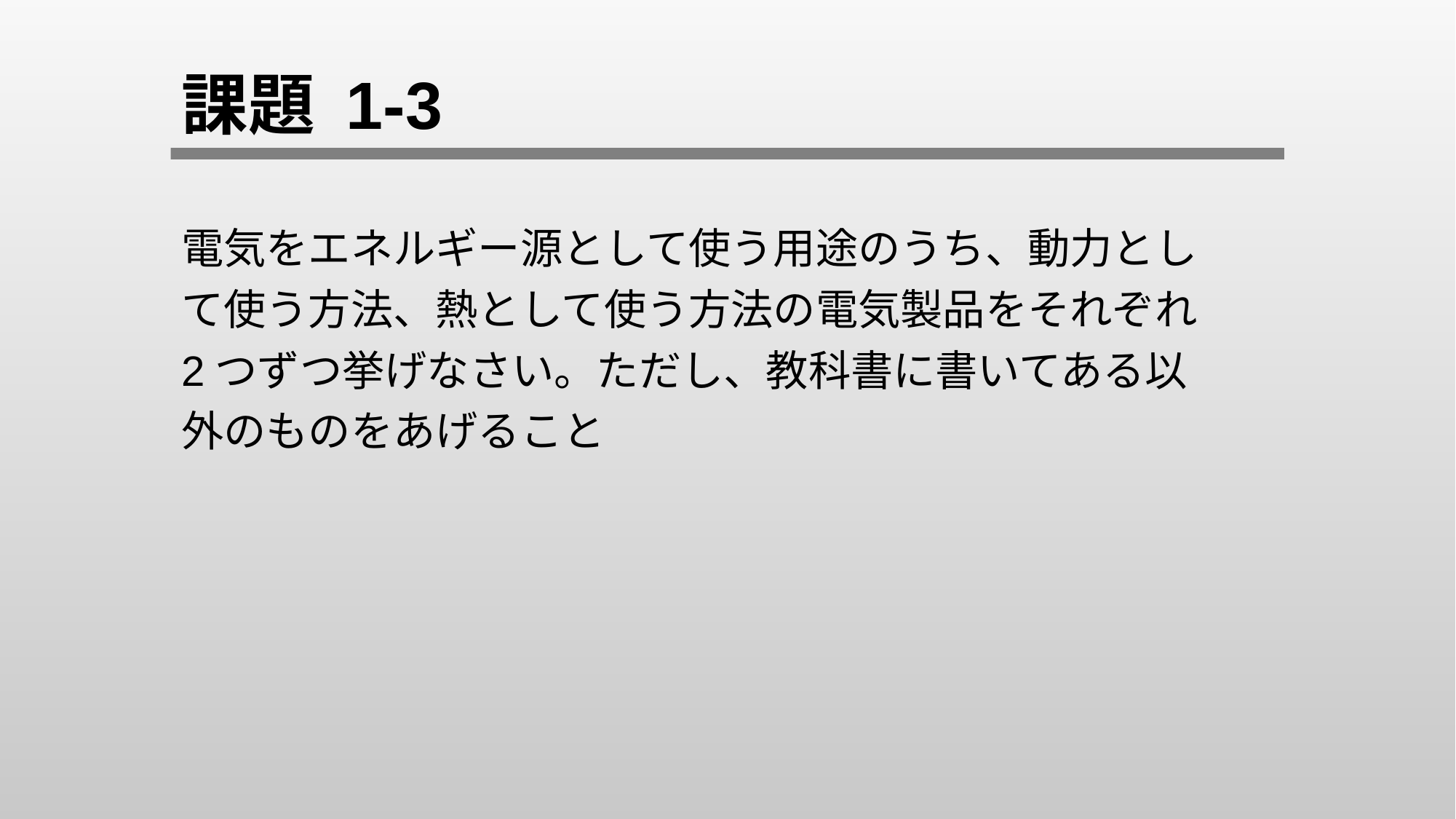

# 課題 1-3
電気をエネルギー源として使う用途のうち、動力として使う方法、熱として使う方法の電気製品をそれぞれ2つずつ挙げなさい。ただし、教科書に書いてある以外のものをあげること